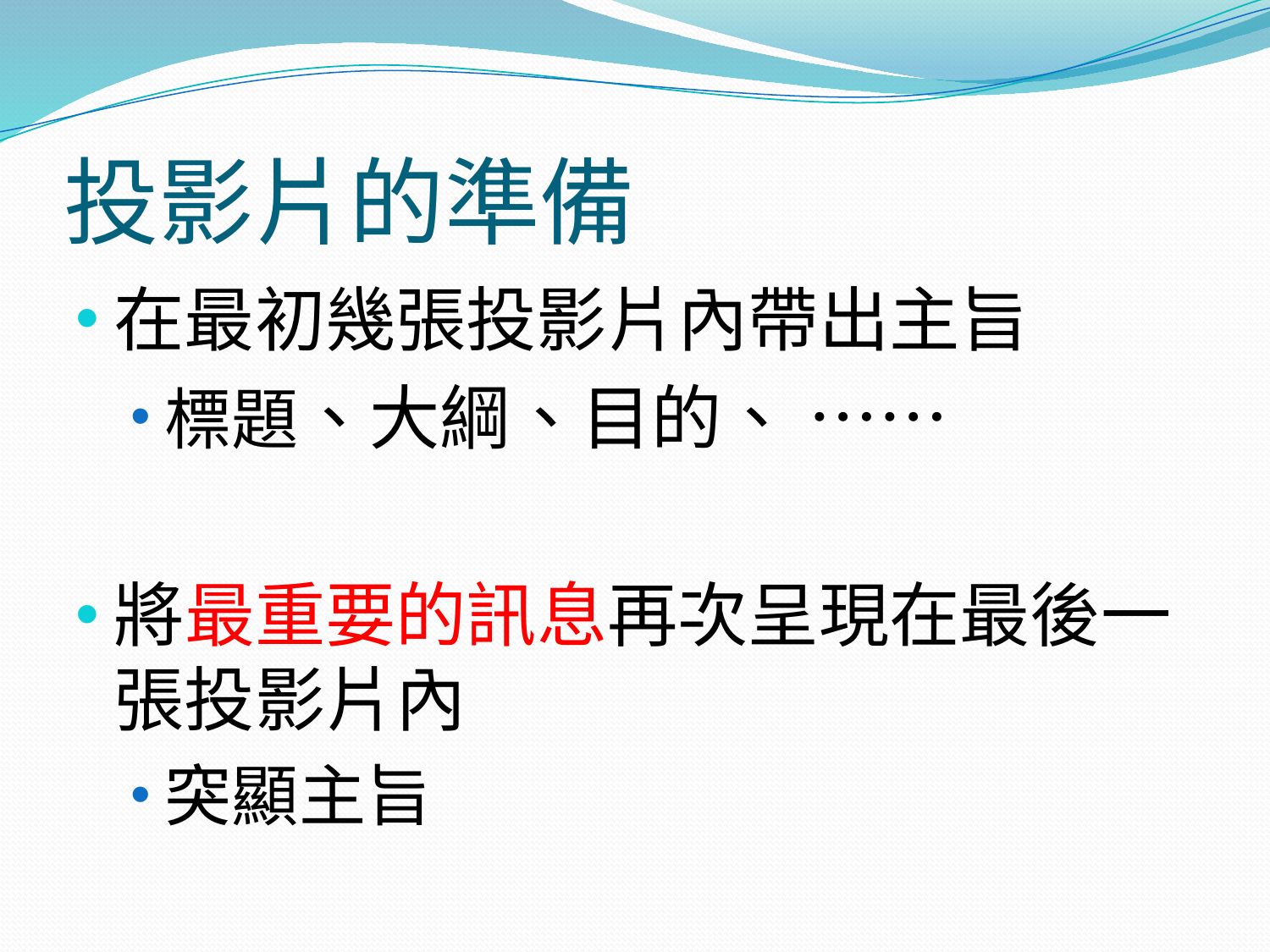

# 投影片的準備
在最初幾張投影片內帶出主旨
標題、大綱、目的、 ……

將最重要的訊息再次呈現在最後一張投影片內
突顯主旨